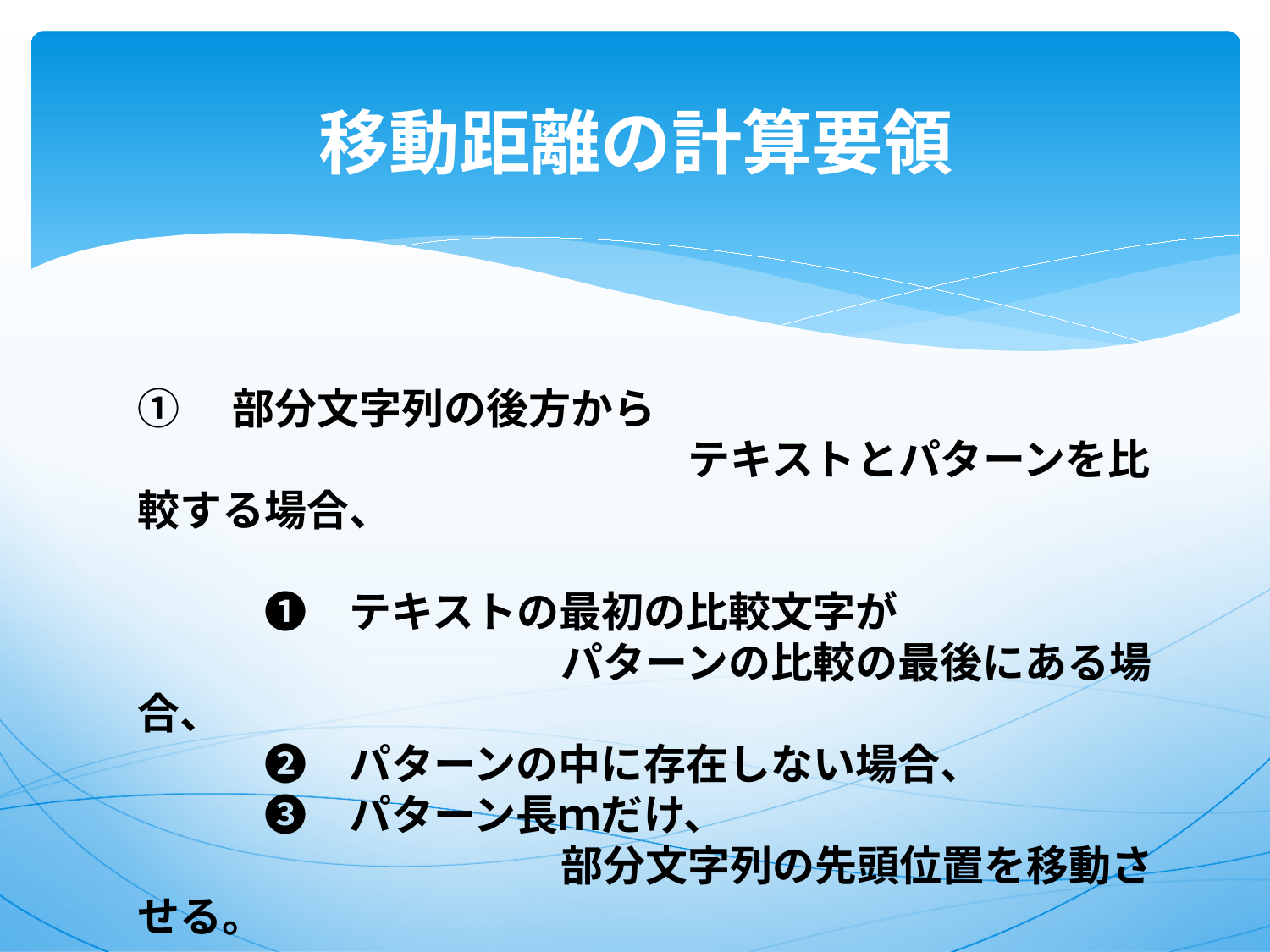

# 移動距離の計算要領
①　部分文字列の後方から
　　　　　　　　　　　　　テキストとパターンを比較する場合、

　　　❶　テキストの最初の比較文字が
　　　　　　　　　　パターンの比較の最後にある場合、
　　　❷　パターンの中に存在しない場合、
　　　❸　パターン長ｍだけ、
　　　　　　　　　　部分文字列の先頭位置を移動させる。